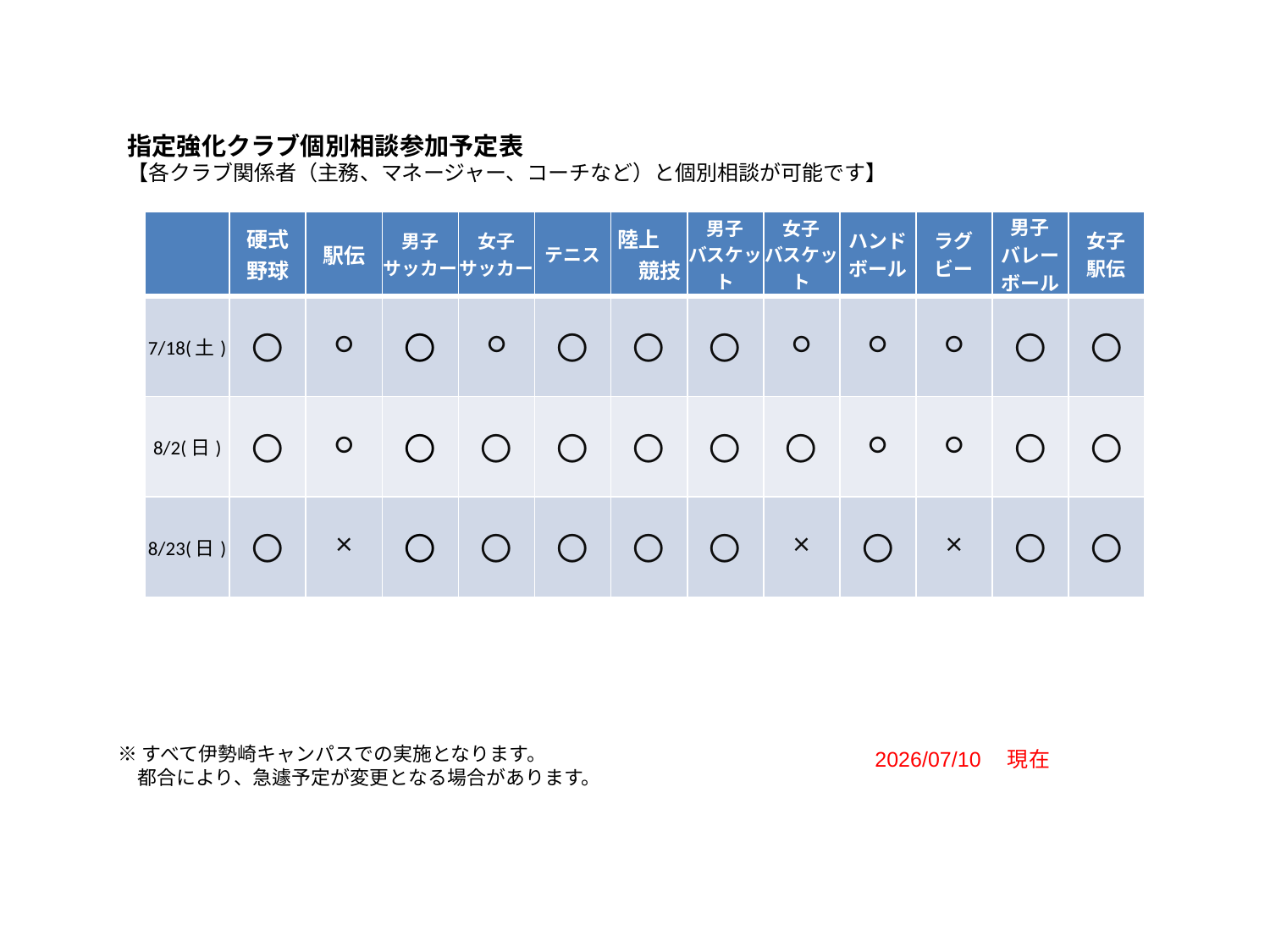

指定強化クラブ個別相談参加予定表
【各クラブ関係者（主務、マネージャー、コーチなど）と個別相談が可能です】
|  | 硬式 野球 | 駅伝 | 男子 サッカー | 女子 サッカー | テニス | 陸上　　競技 | 男子 バスケット | 女子 バスケット | ハンド ボール | ラグビー | 男子 バレーボール | 女子 駅伝 |
| --- | --- | --- | --- | --- | --- | --- | --- | --- | --- | --- | --- | --- |
| 7/18(土) | 〇 | ○ | 〇 | ○ | 〇 | 〇 | 〇 | ○ | ○ | ○ | 〇 | 〇 |
| 8/2(日) | 〇 | ○ | 〇 | 〇 | 〇 | 〇 | 〇 | 〇 | ○ | ○ | 〇 | 〇 |
| 8/23(日) | 〇 | × | 〇 | 〇 | 〇 | 〇 | 〇 | × | 〇 | × | 〇 | 〇 |
※すべて伊勢崎キャンパスでの実施となります。
　都合により、急遽予定が変更となる場合があります。
2026/07/10　現在